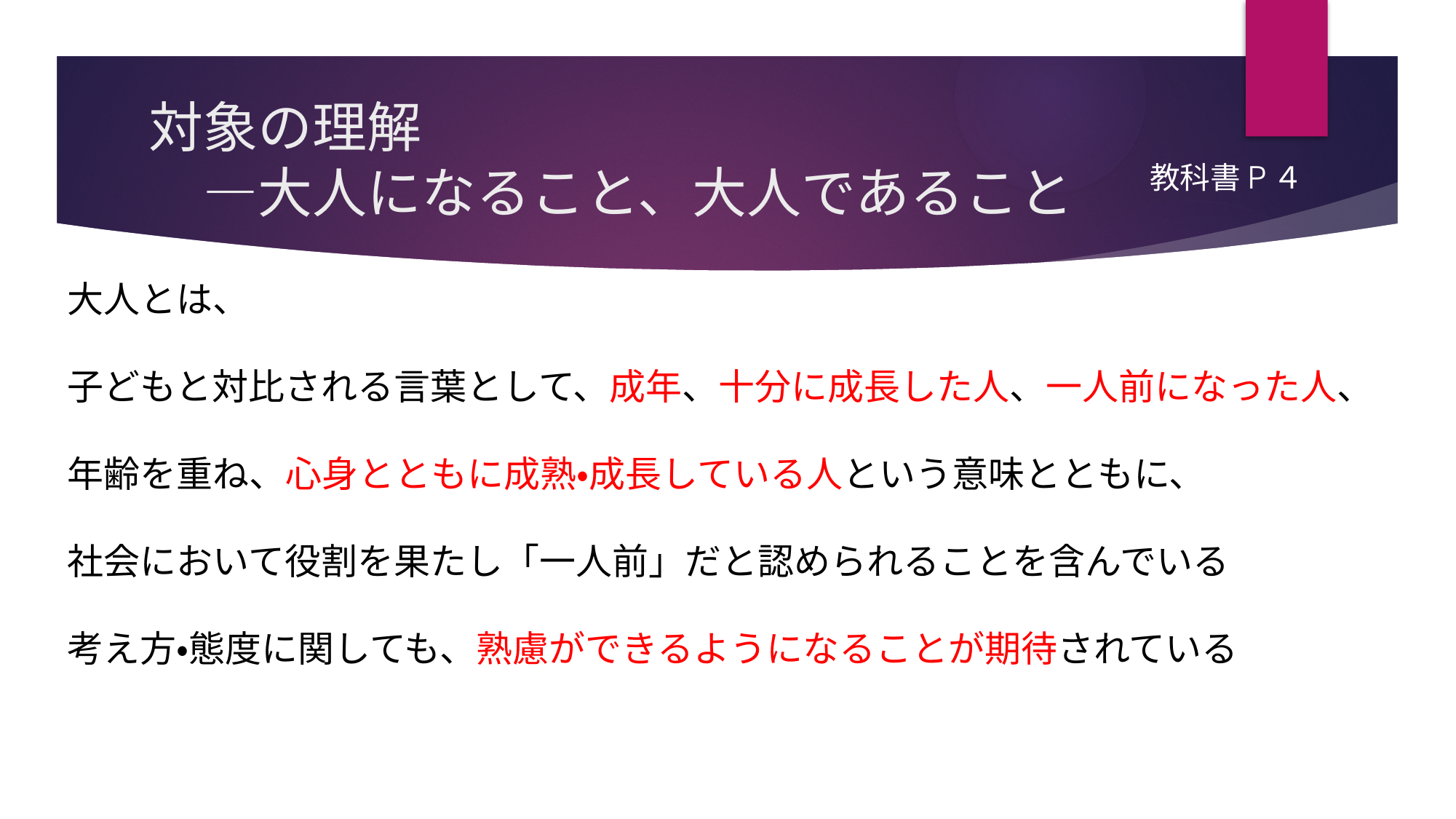

# 対象の理解 　―大人になること、大人であること
教科書P４
大人とは、

子どもと対比される言葉として、成年、十分に成長した人、一人前になった人、

年齢を重ね、心身とともに成熟・成長している人という意味とともに、

社会において役割を果たし「一人前」だと認められることを含んでいる

考え方・態度に関しても、熟慮ができるようになることが期待されている